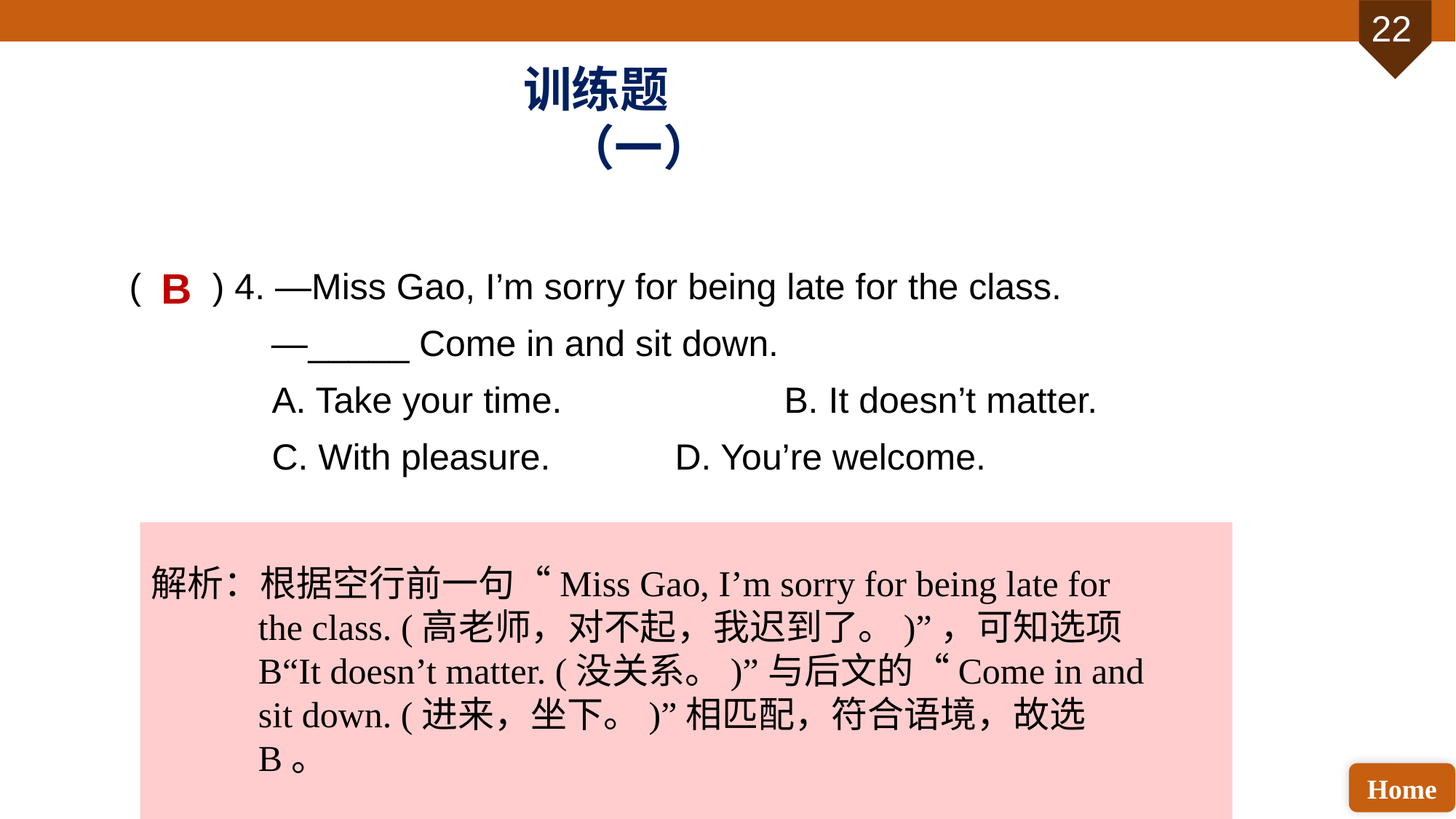

训练题（一）
(       ) 4. —Miss Gao, I’m sorry for being late for the class.
              —_____ Come in and sit down.
              A. Take your time. 		B. It doesn’t matter.
              C. With pleasure. 		D. You’re welcome.
B

解析：根据空行前一句“Miss Gao, I’m sorry for being late for the class. (高老师，对不起，我迟到了。)”，可知选项B“It doesn’t matter. (没关系。)”与后文的“Come in and sit down. (进来，坐下。)”相匹配，符合语境，故选B。